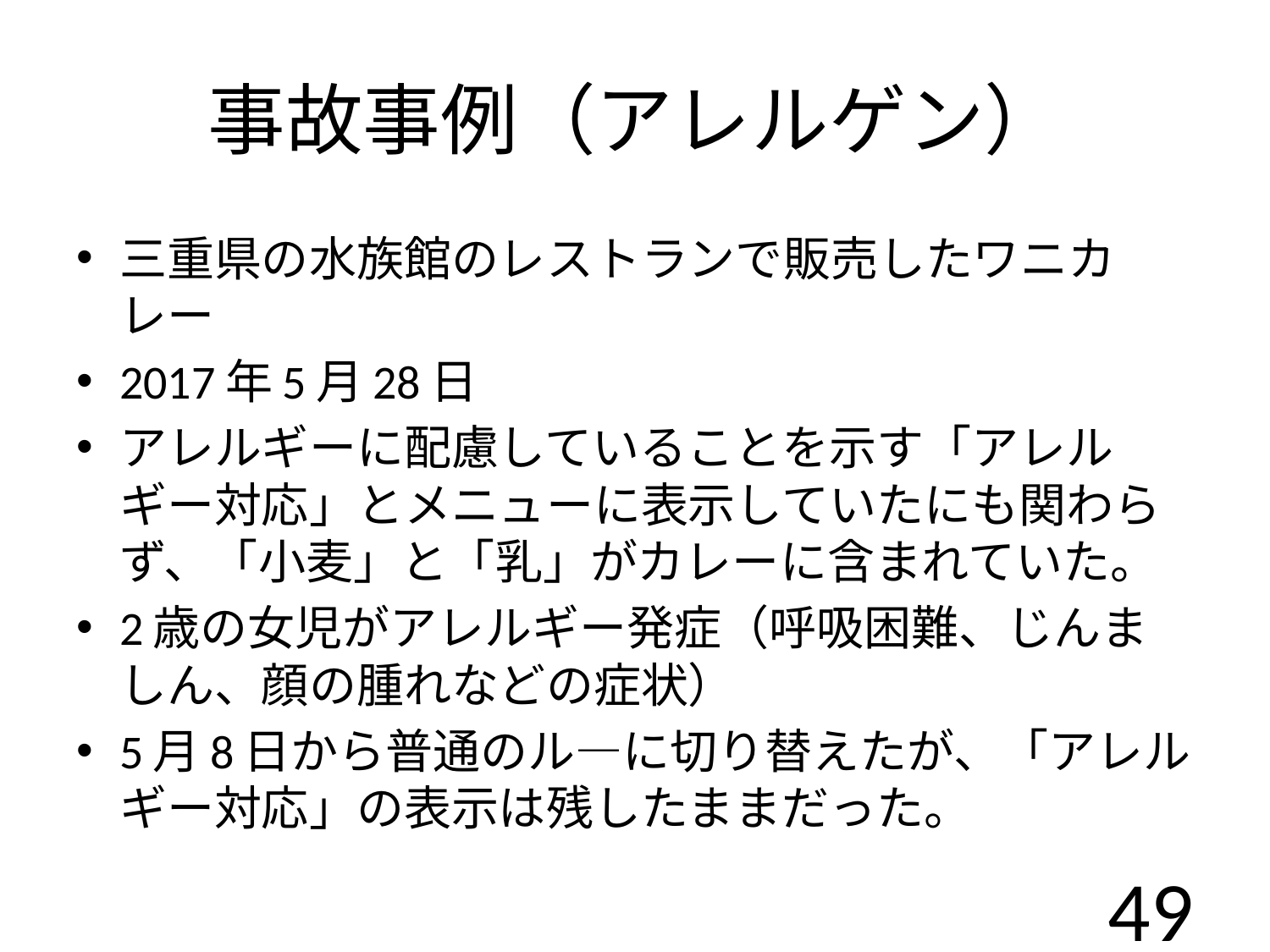

# 事故事例（アレルゲン）
三重県の水族館のレストランで販売したワニカレー
2017年5月28日
アレルギーに配慮していることを示す「アレルギー対応」とメニューに表示していたにも関わらず、「小麦」と「乳」がカレーに含まれていた。
2歳の女児がアレルギー発症（呼吸困難、じんましん、顔の腫れなどの症状）
5月8日から普通のル―に切り替えたが、「アレルギー対応」の表示は残したままだった。
49